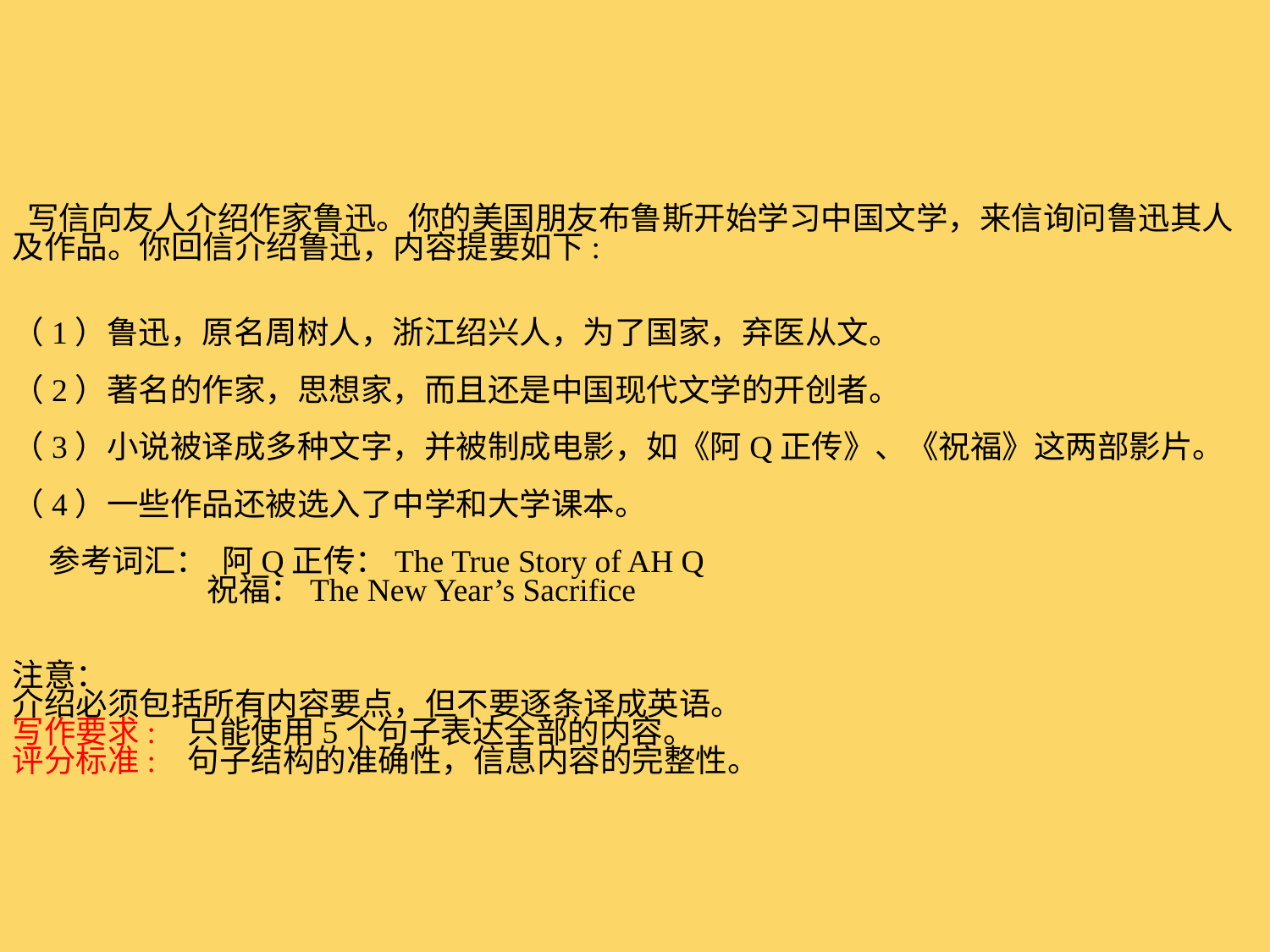

写信向友人介绍作家鲁迅。你的美国朋友布鲁斯开始学习中国文学，来信询问鲁迅其人及作品。你回信介绍鲁迅，内容提要如下:

（1）鲁迅，原名周树人，浙江绍兴人，为了国家，弃医从文。

（2）著名的作家，思想家，而且还是中国现代文学的开创者。

（3）小说被译成多种文字，并被制成电影，如《阿Q正传》、《祝福》这两部影片。

（4）一些作品还被选入了中学和大学课本。

    参考词汇：  阿Q正传：The True Story of AH Q
                          祝福：The New Year’s Sacrifice

注意：
介绍必须包括所有内容要点，但不要逐条译成英语。
写作要求:   只能使用5个句子表达全部的内容。
评分标准:   句子结构的准确性，信息内容的完整性。